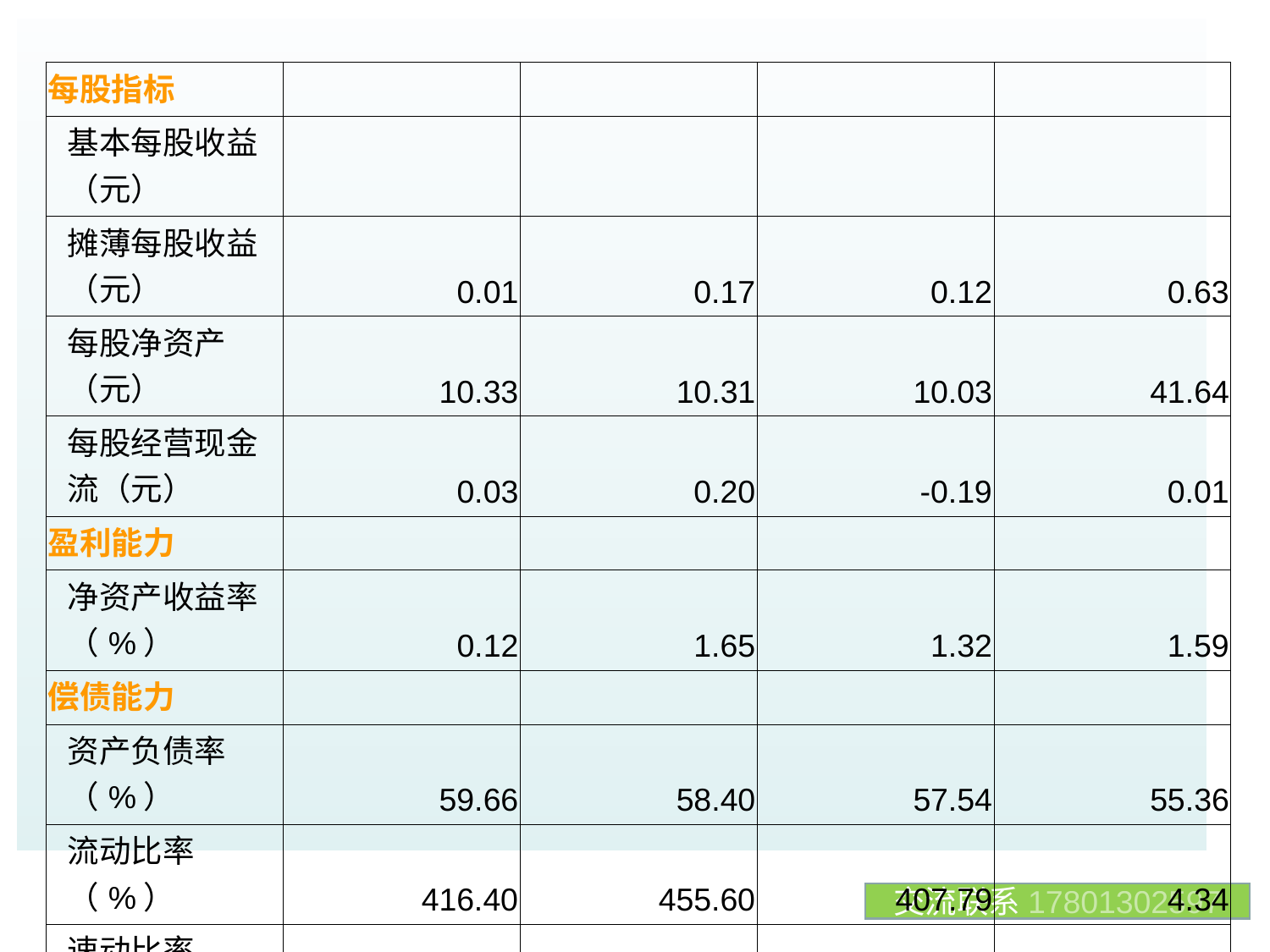

| 每股指标 |  |  |  |  |
| --- | --- | --- | --- | --- |
| 基本每股收益（元） |  |  |  |  |
| 摊薄每股收益（元） | 0.01 | 0.17 | 0.12 | 0.63 |
| 每股净资产（元） | 10.33 | 10.31 | 10.03 | 41.64 |
| 每股经营现金流（元） | 0.03 | 0.20 | -0.19 | 0.01 |
| 盈利能力 |  |  |  |  |
| 净资产收益率（%） | 0.12 | 1.65 | 1.32 | 1.59 |
| 偿债能力 |  |  |  |  |
| 资产负债率（%） | 59.66 | 58.40 | 57.54 | 55.36 |
| 流动比率（%） | 416.40 | 455.60 | 407.79 | 4.34 |
| 速动比率（%） | 151.09 | 163.57 | 155.92 | 1.65 |
| EBIT保障倍数（倍） | 49.14 | 14.71 | 14.12 | 37.25 |
| EBITDA保障倍数（倍） |  | 16.38 | 17.22 | 44.79 |
| 有息债务/EBITDA（倍） |  | 53.06 | 62.42 | 41.69 |
| 数据来源 | 公司公告 | 公司公告 | 公司公告 | 公司公告 |